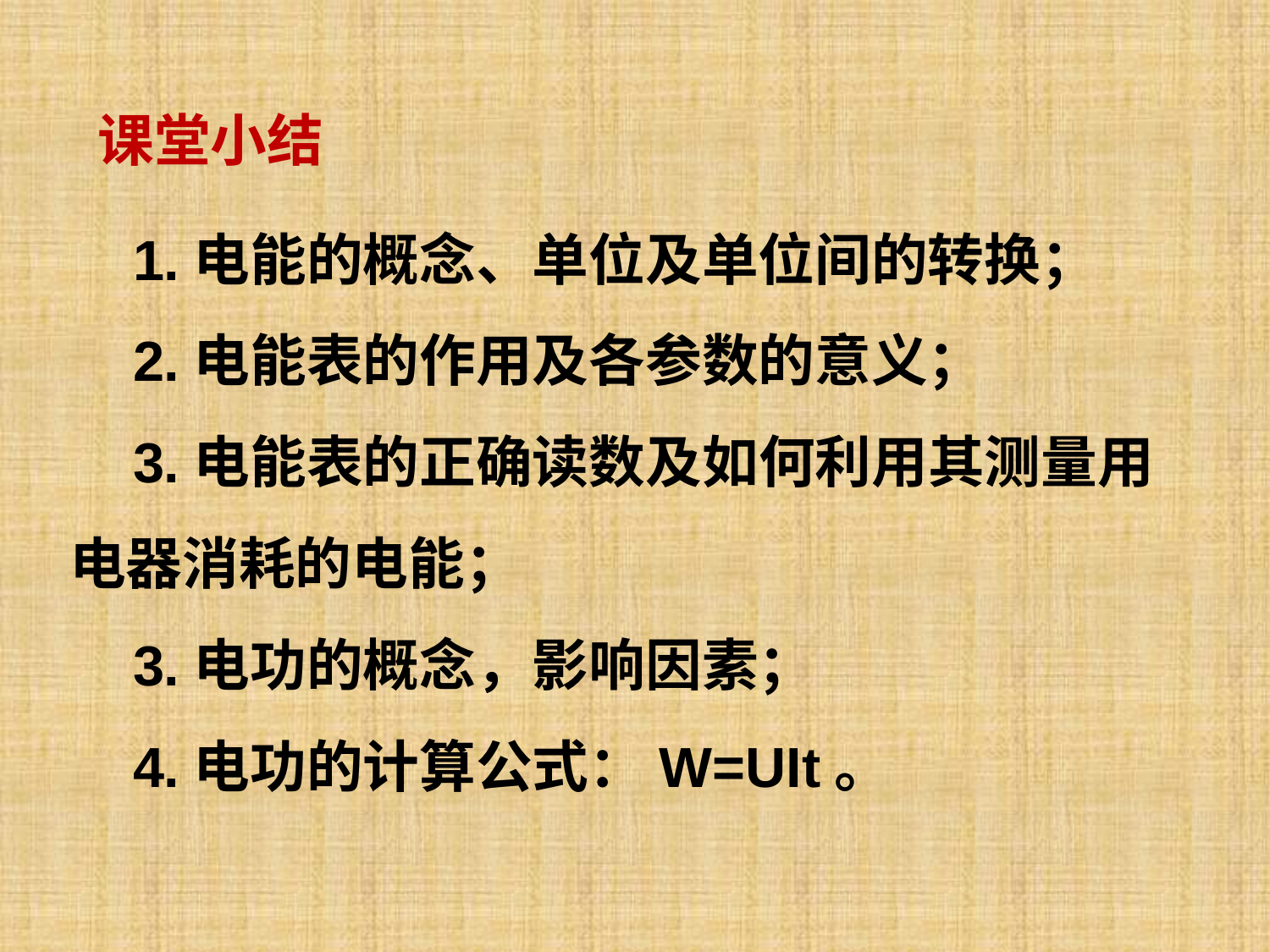

课堂小结
1.电能的概念、单位及单位间的转换；
2.电能表的作用及各参数的意义；
3.电能表的正确读数及如何利用其测量用电器消耗的电能；
3.电功的概念，影响因素；
4.电功的计算公式：W=UIt。